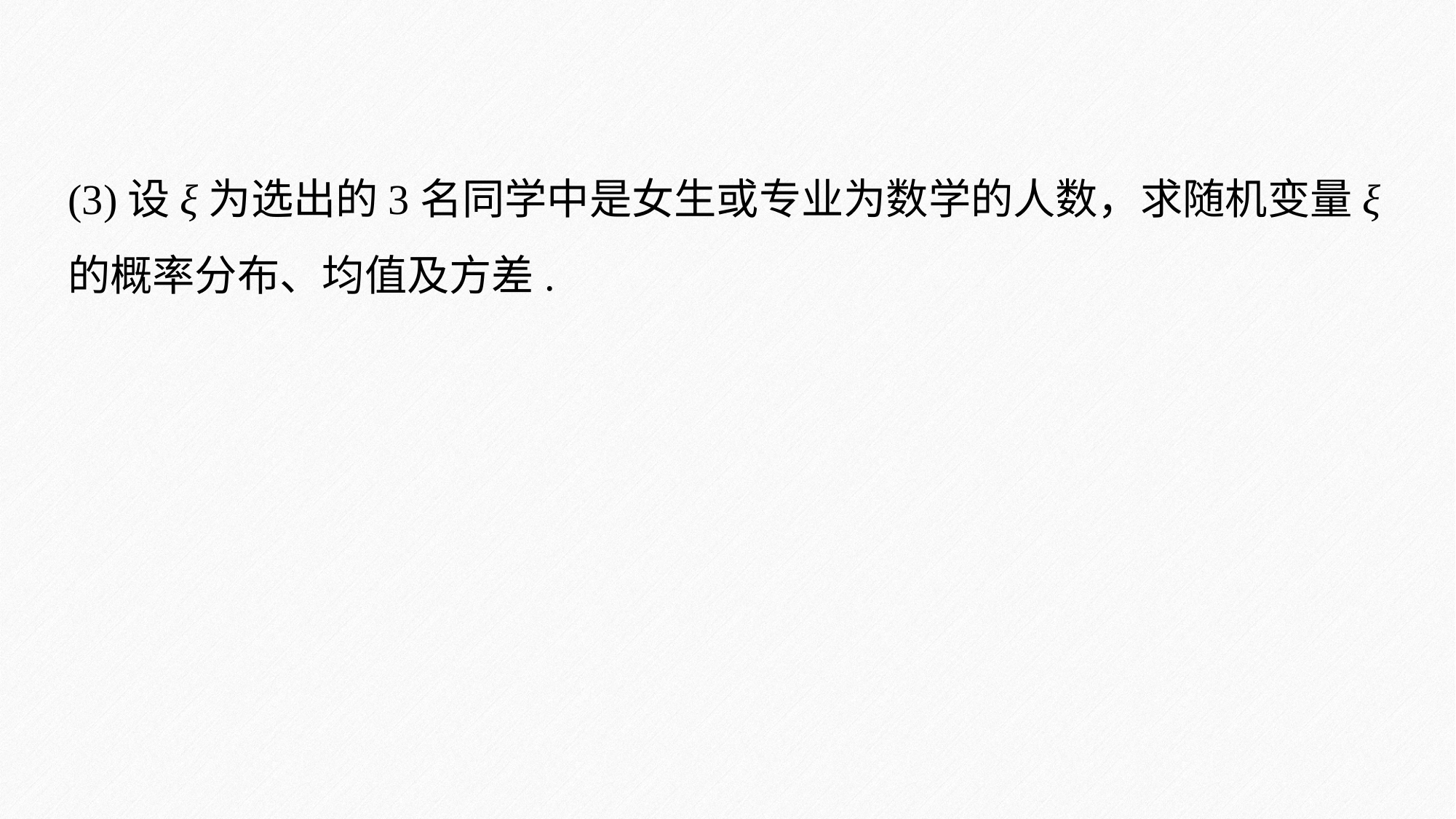

(3)设ξ为选出的3名同学中是女生或专业为数学的人数，求随机变量ξ的概率分布、均值及方差.